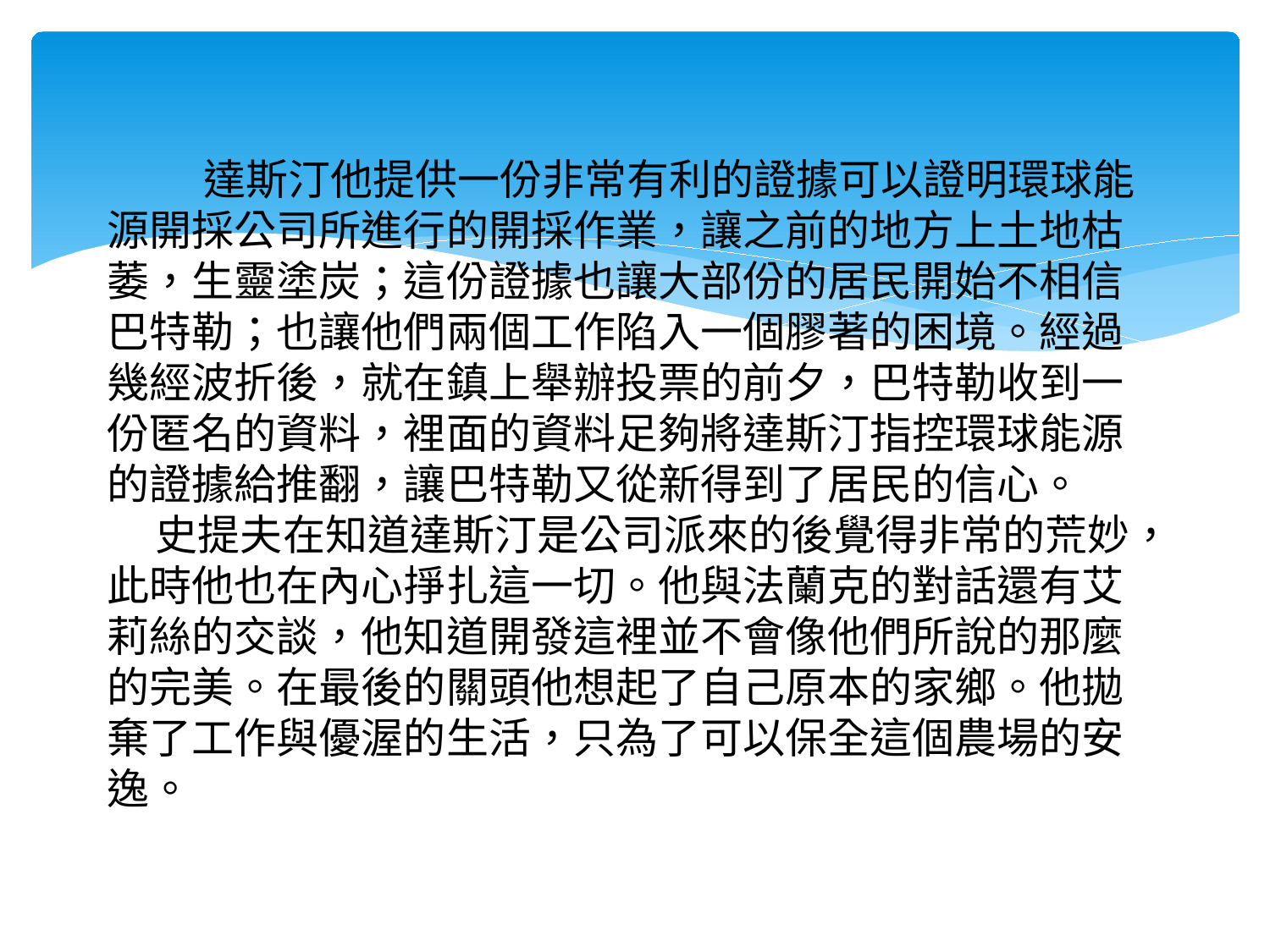

達斯汀他提供一份非常有利的證據可以證明環球能源開採公司所進行的開採作業，讓之前的地方上土地枯萎，生靈塗炭；這份證據也讓大部份的居民開始不相信巴特勒；也讓他們兩個工作陷入一個膠著的困境。經過幾經波折後，就在鎮上舉辦投票的前夕，巴特勒收到一份匿名的資料，裡面的資料足夠將達斯汀指控環球能源的證據給推翻，讓巴特勒又從新得到了居民的信心。
    史提夫在知道達斯汀是公司派來的後覺得非常的荒妙，此時他也在內心掙扎這一切。他與法蘭克的對話還有艾莉絲的交談，他知道開發這裡並不會像他們所說的那麼的完美。在最後的關頭他想起了自己原本的家鄉。他拋棄了工作與優渥的生活，只為了可以保全這個農場的安逸。